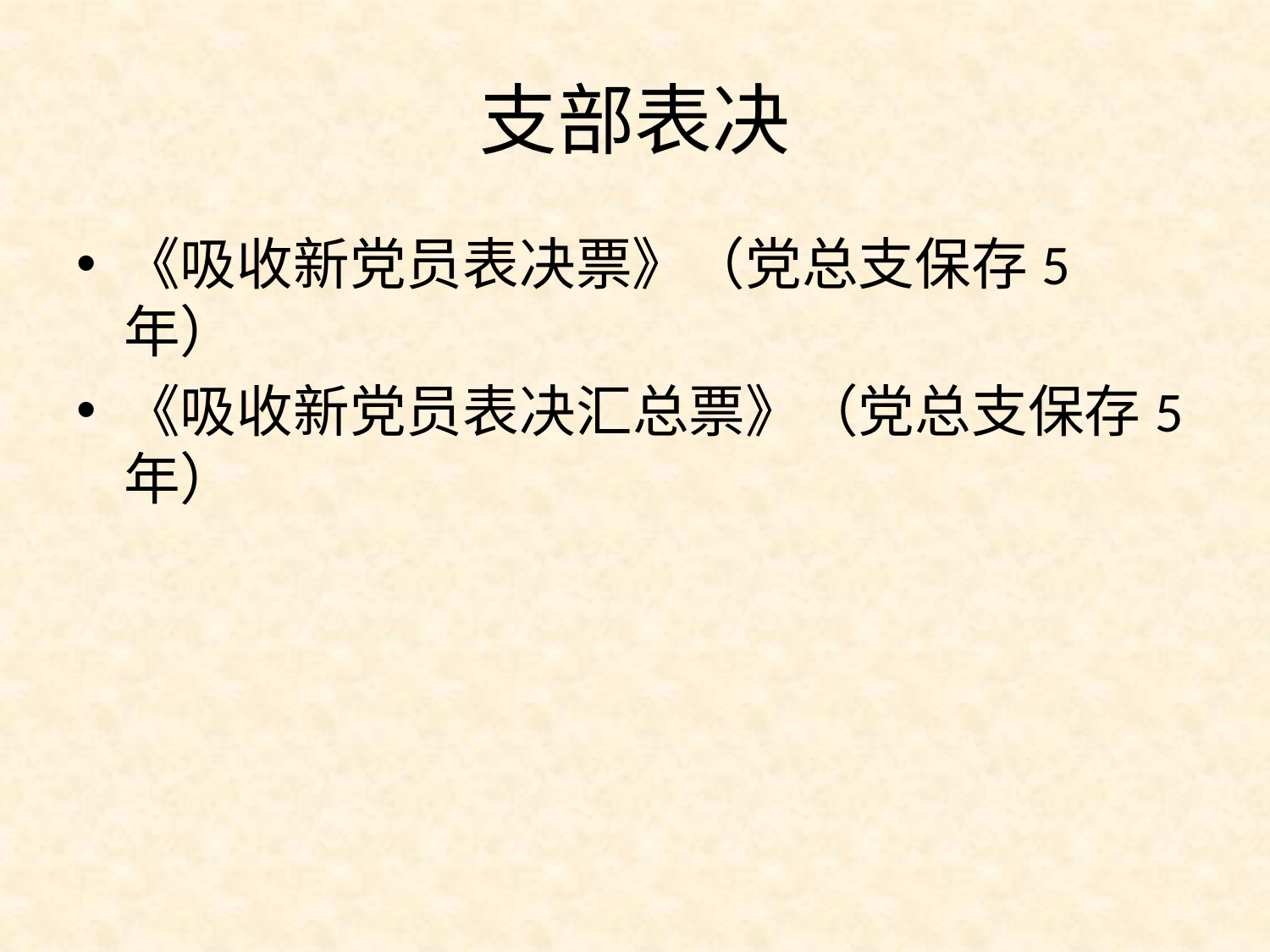

# 支部表决
《吸收新党员表决票》（党总支保存5年）
《吸收新党员表决汇总票》（党总支保存5年）